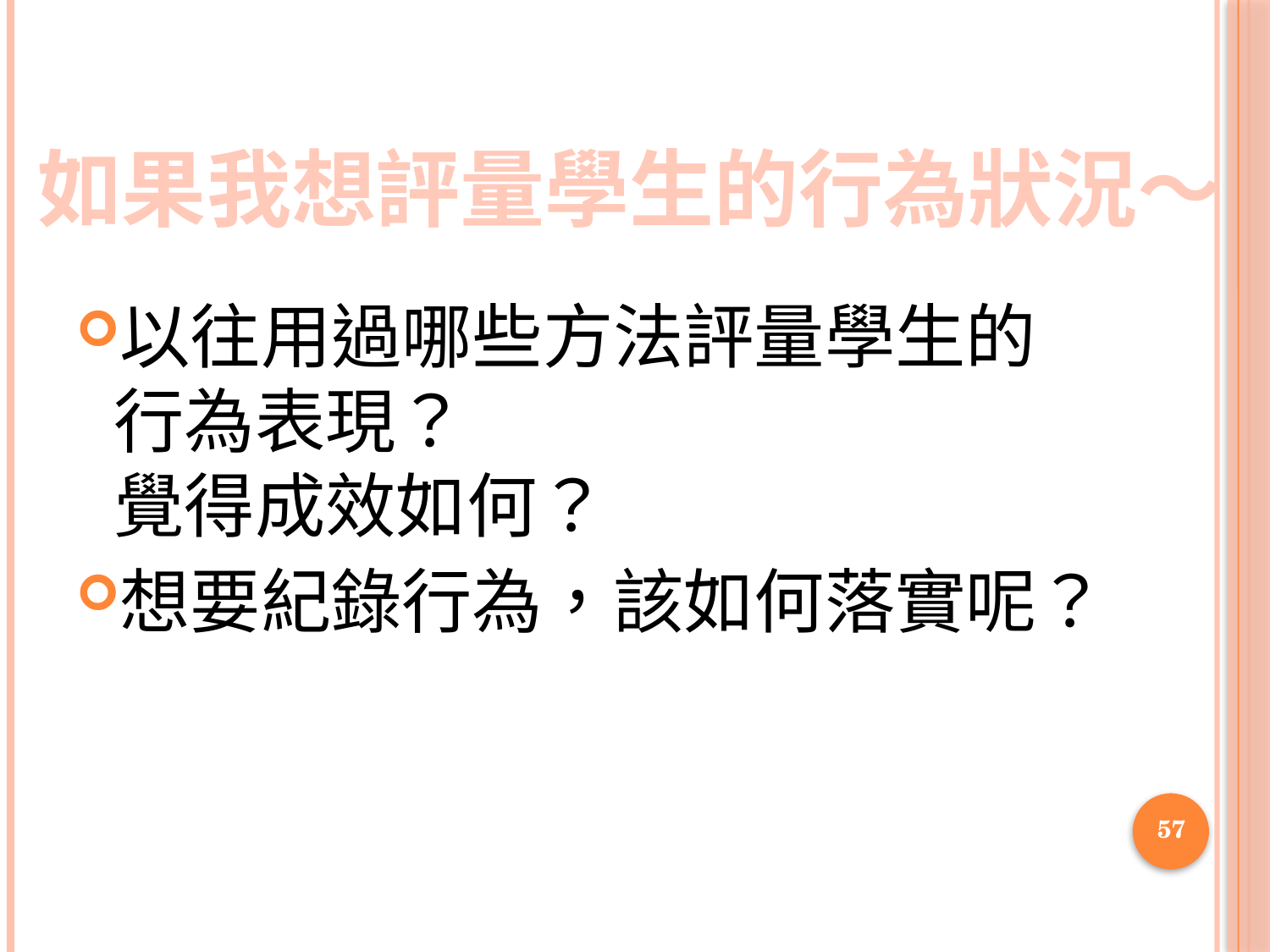

# 如果我想評量學生的行為狀況～
以往用過哪些方法評量學生的行為表現？
覺得成效如何？
想要紀錄行為，該如何落實呢？
57